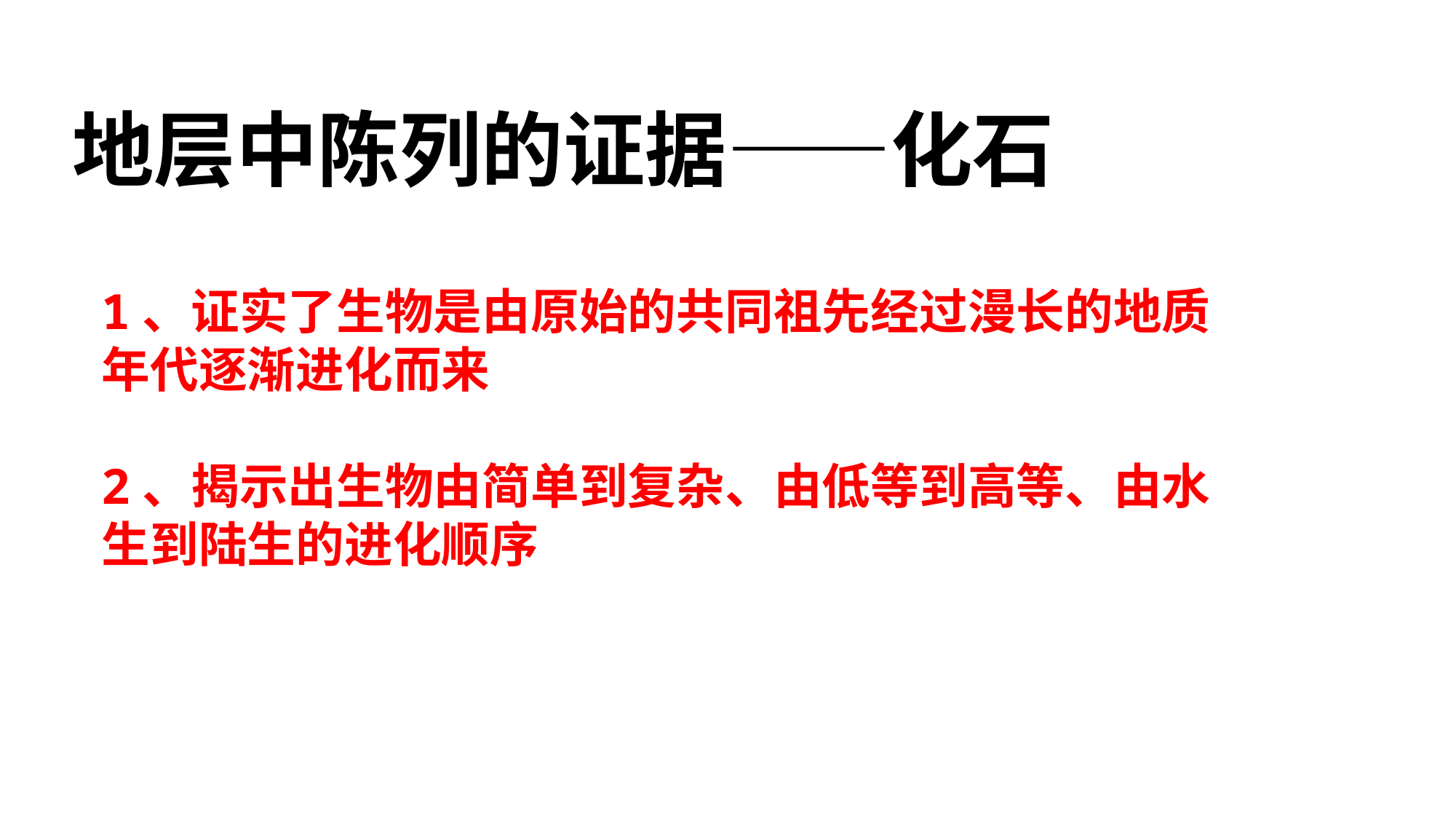

地层中陈列的证据——化石
1、证实了生物是由原始的共同祖先经过漫长的地质年代逐渐进化而来

2、揭示出生物由简单到复杂、由低等到高等、由水生到陆生的进化顺序